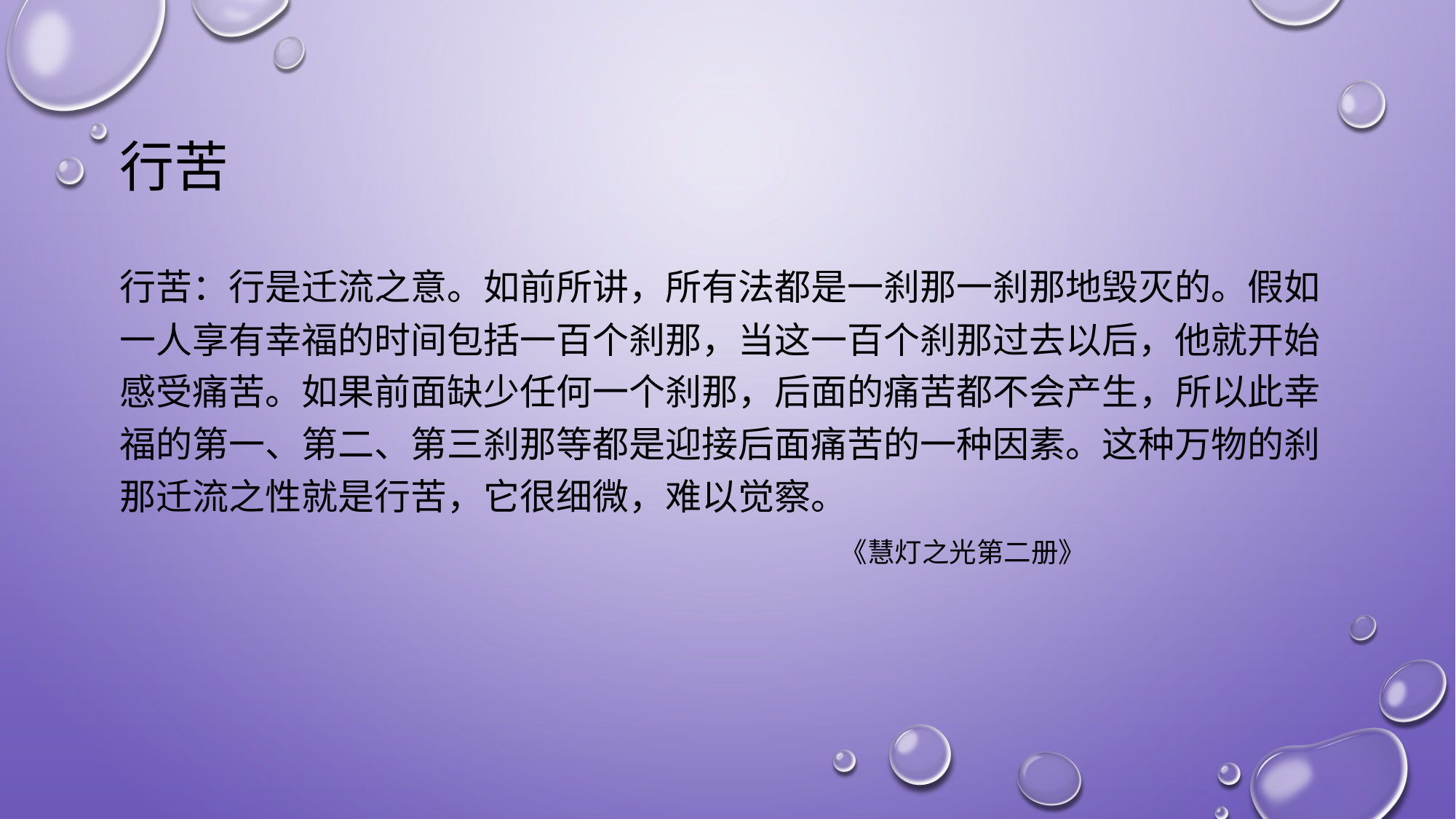

# 行苦
行苦：行是迁流之意。如前所讲，所有法都是一刹那一刹那地毁灭的。假如一人享有幸福的时间包括一百个刹那，当这一百个刹那过去以后，他就开始感受痛苦。如果前面缺少任何一个刹那，后面的痛苦都不会产生，所以此幸福的第一、第二、第三刹那等都是迎接后面痛苦的一种因素。这种万物的刹那迁流之性就是行苦，它很细微，难以觉察。
                                                                                        《慧灯之光第二册》